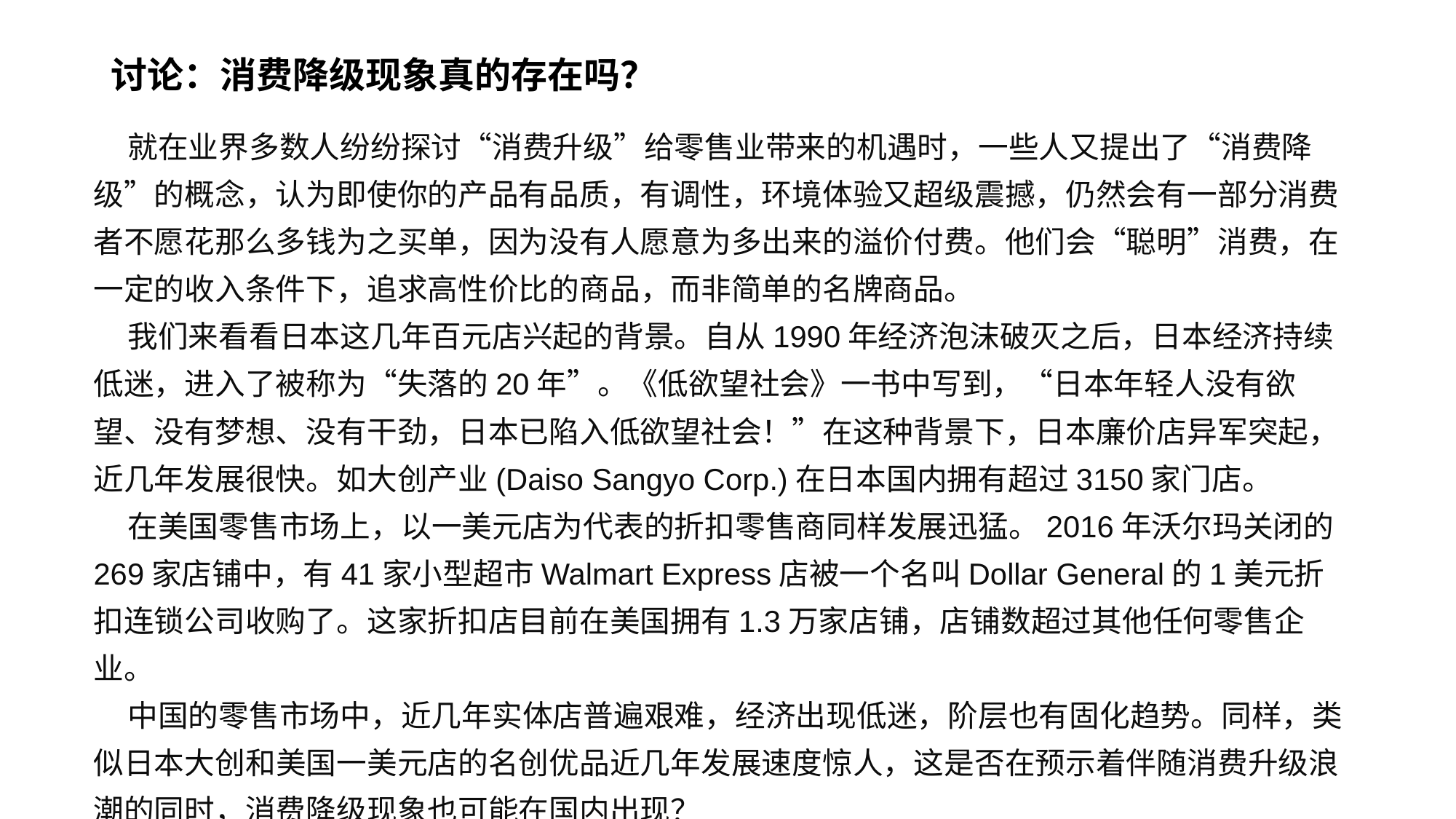

# 讨论：消费降级现象真的存在吗？
    就在业界多数人纷纷探讨“消费升级”给零售业带来的机遇时，一些人又提出了“消费降级”的概念，认为即使你的产品有品质，有调性，环境体验又超级震撼，仍然会有一部分消费者不愿花那么多钱为之买单，因为没有人愿意为多出来的溢价付费。他们会“聪明”消费，在一定的收入条件下，追求高性价比的商品，而非简单的名牌商品。
    我们来看看日本这几年百元店兴起的背景。自从1990年经济泡沫破灭之后，日本经济持续低迷，进入了被称为“失落的20年”。《低欲望社会》一书中写到，“日本年轻人没有欲望、没有梦想、没有干劲，日本已陷入低欲望社会！”在这种背景下，日本廉价店异军突起，近几年发展很快。如大创产业(Daiso Sangyo Corp.)在日本国内拥有超过3150家门店。
    在美国零售市场上，以一美元店为代表的折扣零售商同样发展迅猛。2016年沃尔玛关闭的269家店铺中，有41家小型超市Walmart Express店被一个名叫Dollar General的1美元折扣连锁公司收购了。这家折扣店目前在美国拥有1.3万家店铺，店铺数超过其他任何零售企业。
    中国的零售市场中，近几年实体店普遍艰难，经济出现低迷，阶层也有固化趋势。同样，类似日本大创和美国一美元店的名创优品近几年发展速度惊人，这是否在预示着伴随消费升级浪潮的同时，消费降级现象也可能在国内出现？